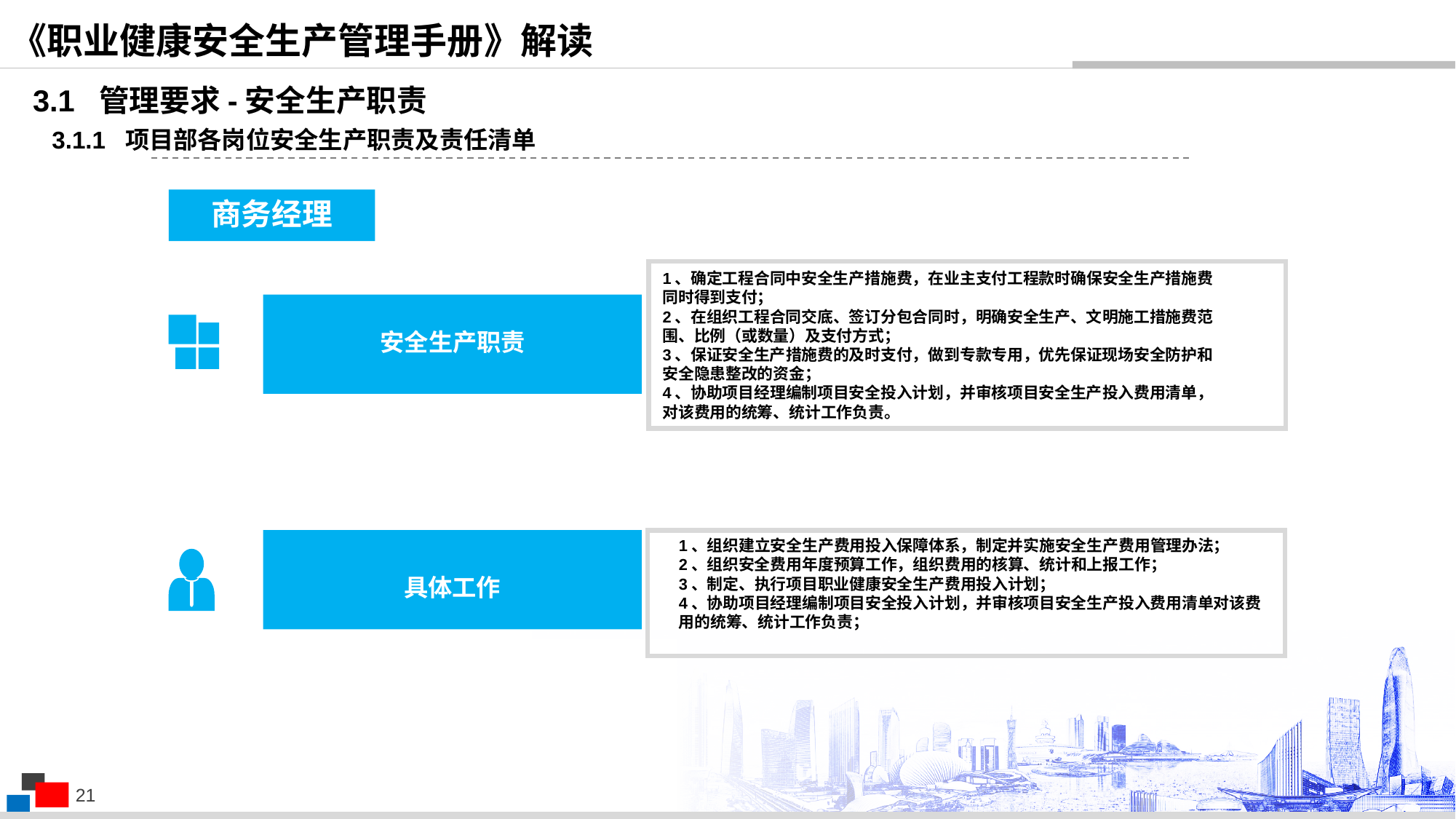

《职业健康安全生产管理手册》解读

3.1  管理要求-安全生产职责
3.1.1  项目部各岗位安全生产职责及责任清单
商务经理

1、确定工程合同中安全生产措施费，在业主支付工程款时确保安全生产措施费同时得到支付；
2、在组织工程合同交底、签订分包合同时，明确安全生产、文明施工措施费范围、比例（或数量）及支付方式；
3、保证安全生产措施费的及时支付，做到专款专用，优先保证现场安全防护和安全隐患整改的资金；
4、协助项目经理编制项目安全投入计划，并审核项目安全生产投入费用清单，对该费用的统筹、统计工作负责。

安全生产职责

1、组织建立安全生产费用投入保障体系，制定并实施安全生产费用管理办法；
2、组织安全费用年度预算工作，组织费用的核算、统计和上报工作；
3、制定、执行项目职业健康安全生产费用投入计划；
4、协助项目经理编制项目安全投入计划，并审核项目安全生产投入费用清单对该费用的统筹、统计工作负责；

具体工作